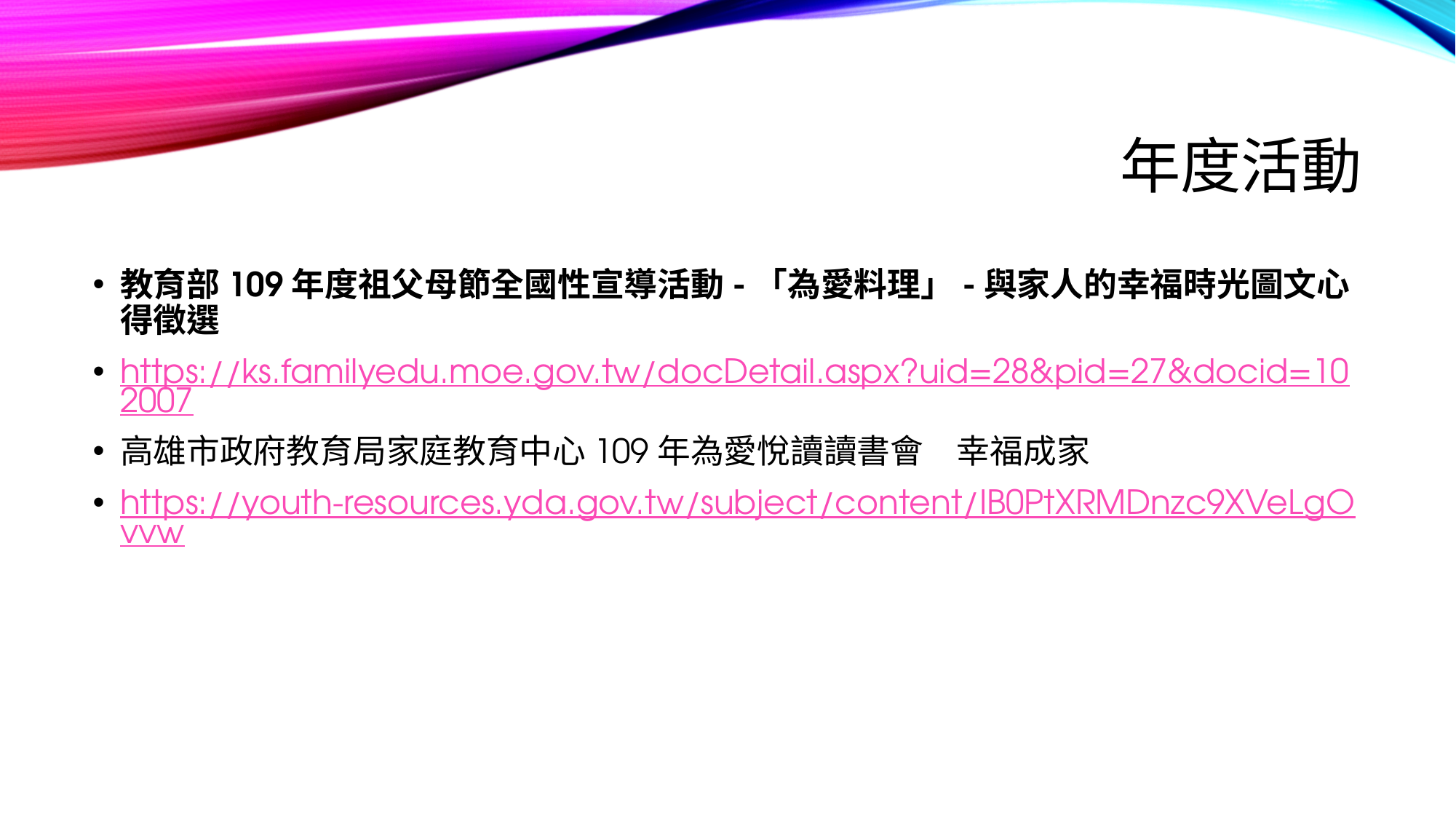

# 年度活動
教育部109年度祖父母節全國性宣導活動-「為愛料理」-與家人的幸福時光圖文心得徵選
https://ks.familyedu.moe.gov.tw/docDetail.aspx?uid=28&pid=27&docid=102007
高雄市政府教育局家庭教育中心109年為愛悅讀讀書會　幸福成家
https://youth-resources.yda.gov.tw/subject/content/IB0PtXRMDnzc9XVeLgOvvw